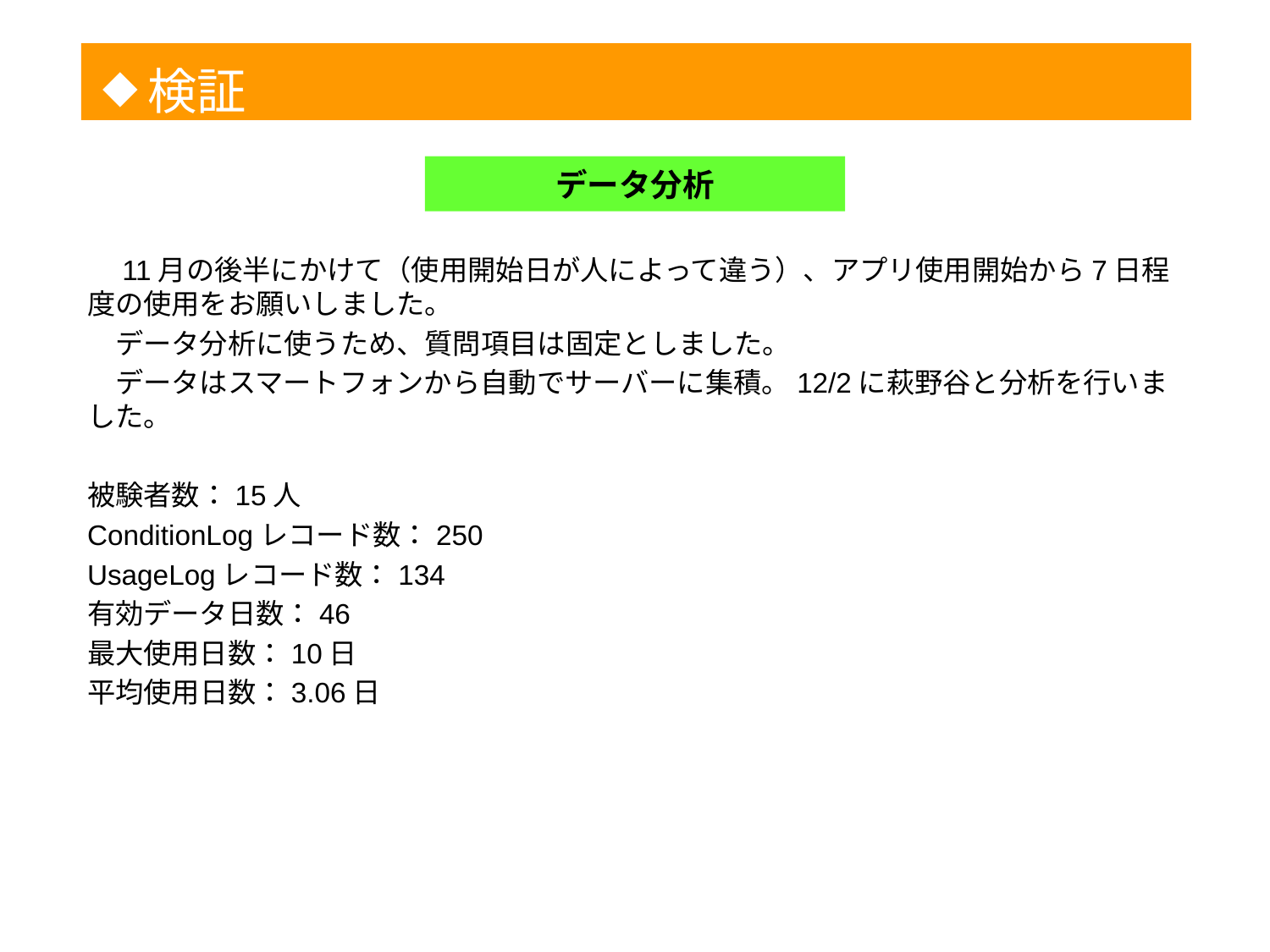

◆
検証
1
データ分析
　11月の後半にかけて（使用開始日が人によって違う）、アプリ使用開始から7日程度の使用をお願いしました。
　データ分析に使うため、質問項目は固定としました。
　データはスマートフォンから自動でサーバーに集積。12/2に萩野谷と分析を行いました。

被験者数：15人
ConditionLogレコード数：250
UsageLogレコード数：134
有効データ日数：46
最大使用日数：10日
平均使用日数：3.06日